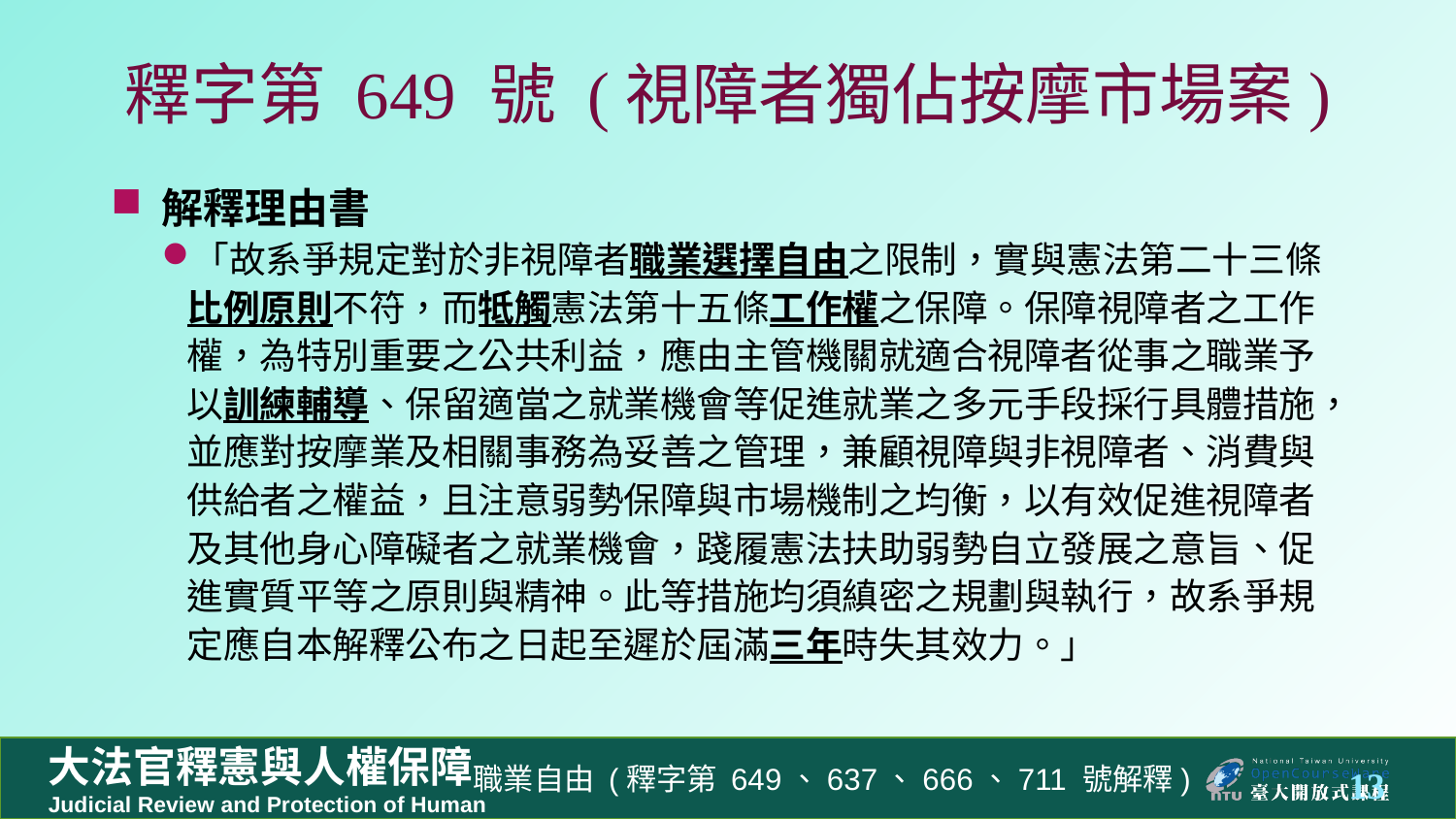

# 釋字第 649 號 (視障者獨佔按摩市場案)
解釋理由書
「故系爭規定對於非視障者職業選擇自由之限制，實與憲法第二十三條比例原則不符，而牴觸憲法第十五條工作權之保障。保障視障者之工作權，為特別重要之公共利益，應由主管機關就適合視障者從事之職業予以訓練輔導、保留適當之就業機會等促進就業之多元手段採行具體措施，並應對按摩業及相關事務為妥善之管理，兼顧視障與非視障者、消費與供給者之權益，且注意弱勢保障與市場機制之均衡，以有效促進視障者及其他身心障礙者之就業機會，踐履憲法扶助弱勢自立發展之意旨、促進實質平等之原則與精神。此等措施均須縝密之規劃與執行，故系爭規定應自本解釋公布之日起至遲於屆滿三年時失其效力。」